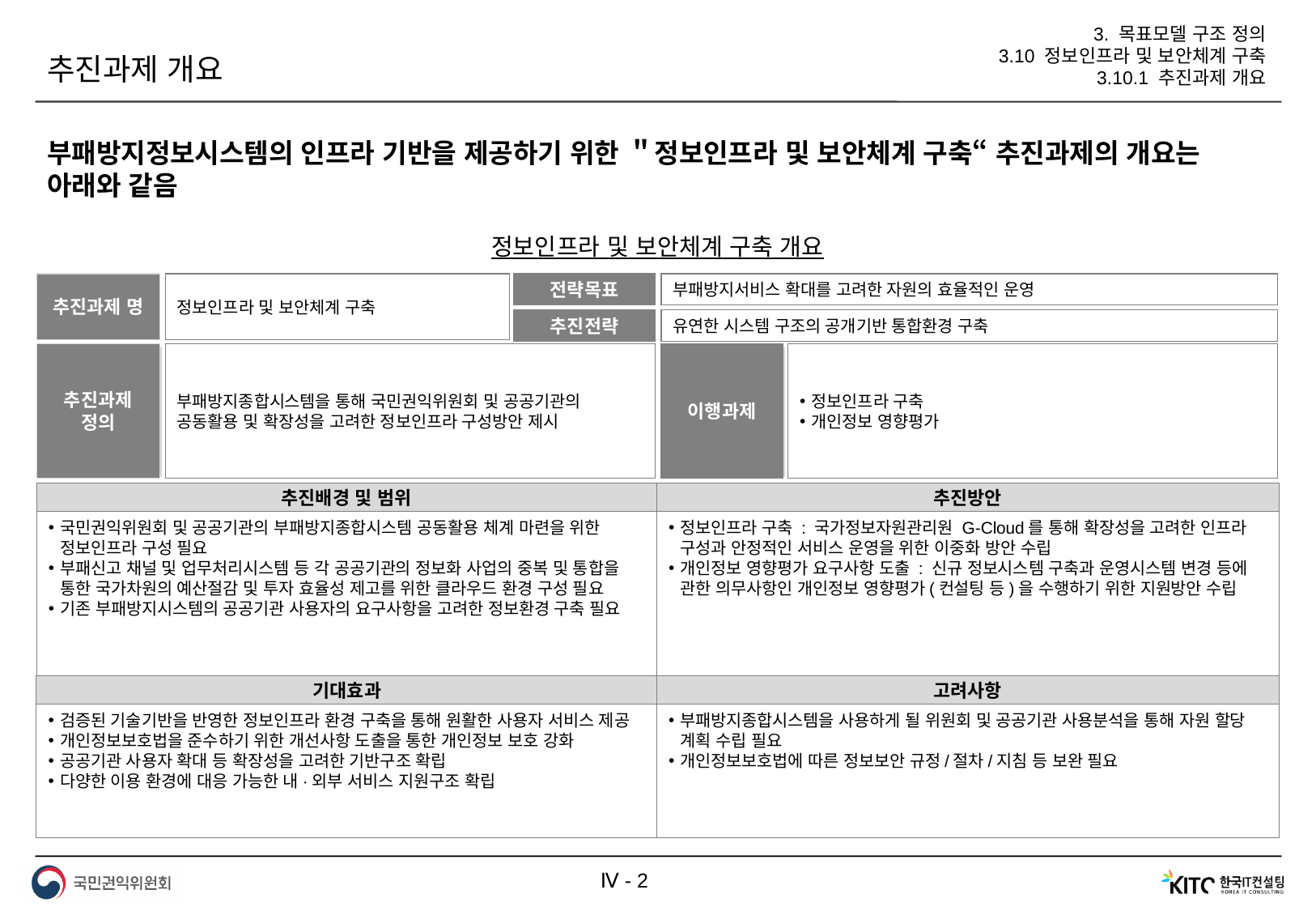

3. 목표모델 구조 정의
3.10 정보인프라 및 보안체계 구축
3.10.1 추진과제 개요
추진과제 개요
부패방지정보시스템의 인프라 기반을 제공하기 위한 ＂정보인프라 및 보안체계 구축“ 추진과제의 개요는 아래와 같음
정보인프라 및 보안체계 구축 개요
전략목표
부패방지서비스 확대를 고려한 자원의 효율적인 운영
추진과제 명
정보인프라 및 보안체계 구축
유연한 시스템 구조의 공개기반 통합환경 구축
추진전략
추진과제 정의
부패방지종합시스템을 통해 국민권익위원회 및 공공기관의 공동활용 및 확장성을 고려한 정보인프라 구성방안 제시
이행과제
정보인프라 구축
개인정보 영향평가
추진배경 및 범위
추진방안
국민권익위원회 및 공공기관의 부패방지종합시스템 공동활용 체계 마련을 위한 정보인프라 구성 필요
부패신고 채널 및 업무처리시스템 등 각 공공기관의 정보화 사업의 중복 및 통합을 통한 국가차원의 예산절감 및 투자 효율성 제고를 위한 클라우드 환경 구성 필요
기존 부패방지시스템의 공공기관 사용자의 요구사항을 고려한 정보환경 구축 필요
정보인프라 구축 : 국가정보자원관리원 G-Cloud를 통해 확장성을 고려한 인프라 구성과 안정적인 서비스 운영을 위한 이중화 방안 수립
개인정보 영향평가 요구사항 도출 : 신규 정보시스템 구축과 운영시스템 변경 등에 관한 의무사항인 개인정보 영향평가(컨설팅 등)을 수행하기 위한 지원방안 수립
기대효과
고려사항
검증된 기술기반을 반영한 정보인프라 환경 구축을 통해 원활한 사용자 서비스 제공
개인정보보호법을 준수하기 위한 개선사항 도출을 통한 개인정보 보호 강화
공공기관 사용자 확대 등 확장성을 고려한 기반구조 확립
다양한 이용 환경에 대응 가능한 내·외부 서비스 지원구조 확립
부패방지종합시스템을 사용하게 될 위원회 및 공공기관 사용분석을 통해 자원 할당 계획 수립 필요
개인정보보호법에 따른 정보보안 규정/절차/지침 등 보완 필요